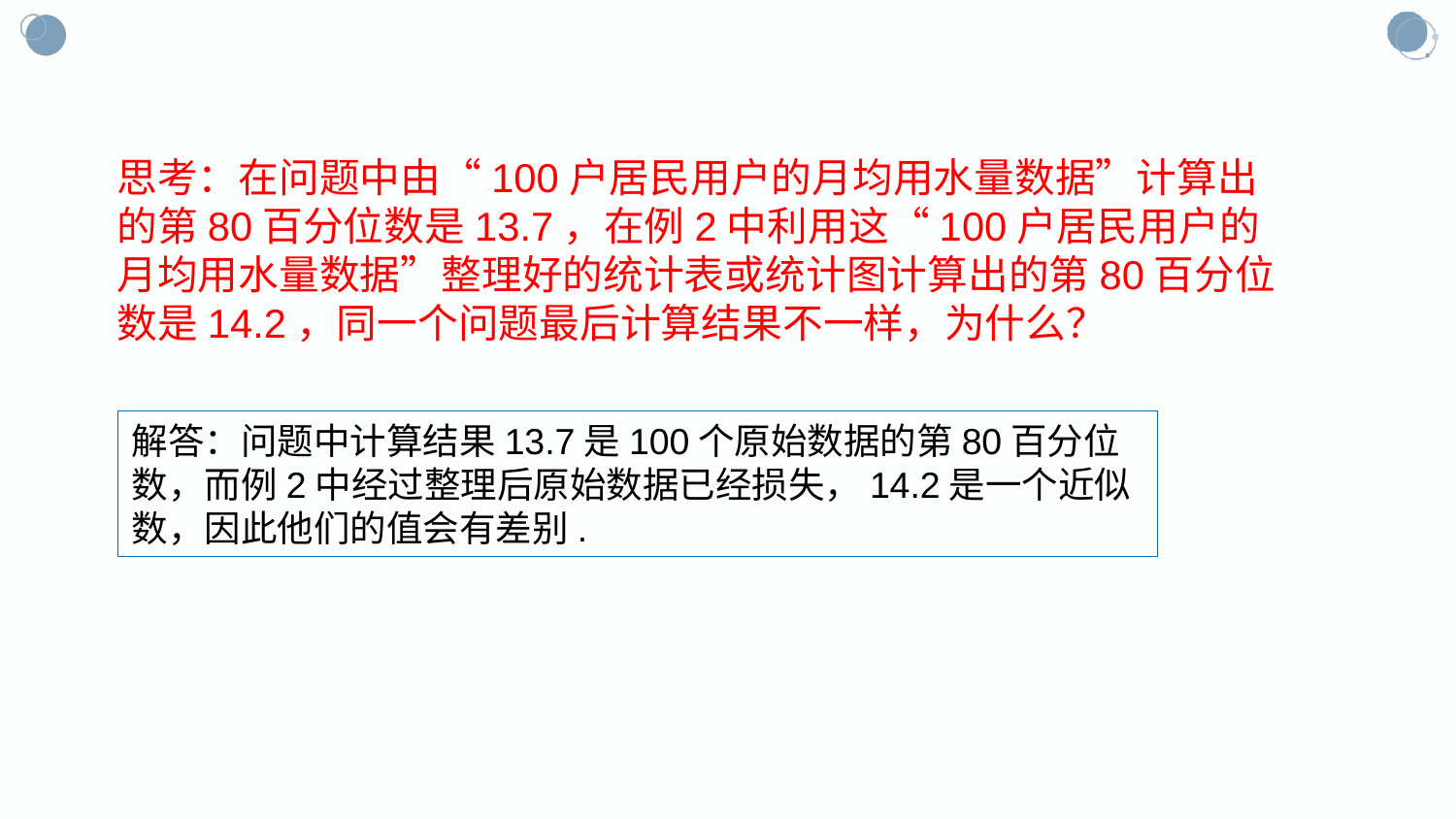

思考：在问题中由“100户居民用户的月均用水量数据”计算出的第80百分位数是13.7，在例2中利用这“100户居民用户的月均用水量数据”整理好的统计表或统计图计算出的第80百分位数是14.2，同一个问题最后计算结果不一样，为什么？
解答：问题中计算结果13.7是100个原始数据的第80百分位数，而例2中经过整理后原始数据已经损失，14.2是一个近似数，因此他们的值会有差别.